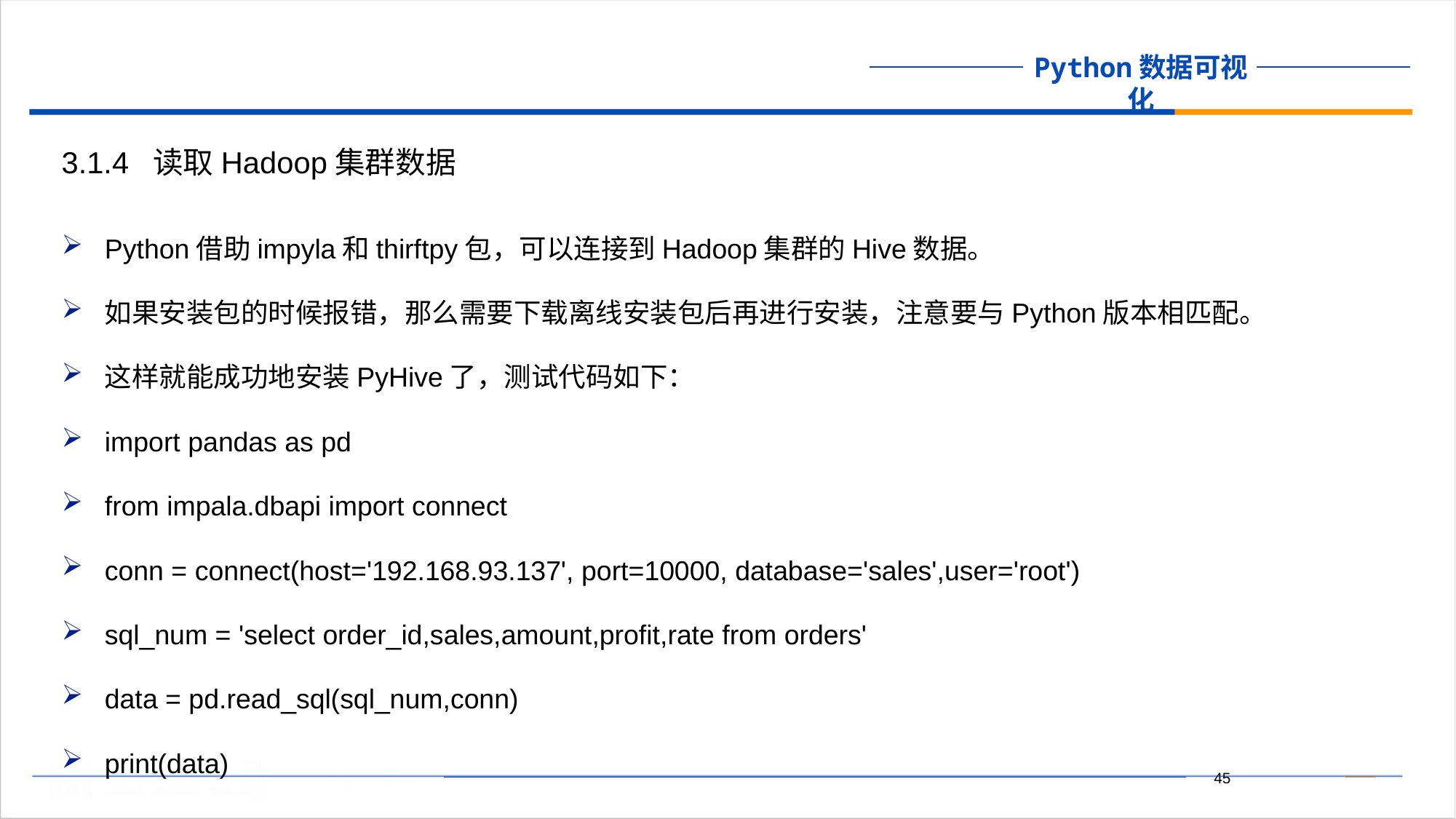

3.1.4  读取Hadoop集群数据
Python借助impyla和thirftpy包，可以连接到Hadoop集群的Hive数据。
如果安装包的时候报错，那么需要下载离线安装包后再进行安装，注意要与Python版本相匹配。
这样就能成功地安装PyHive了，测试代码如下：
import pandas as pd
from impala.dbapi import connect
conn = connect(host='192.168.93.137', port=10000, database='sales',user='root')
sql_num = 'select order_id,sales,amount,profit,rate from orders'
data = pd.read_sql(sql_num,conn)
print(data)